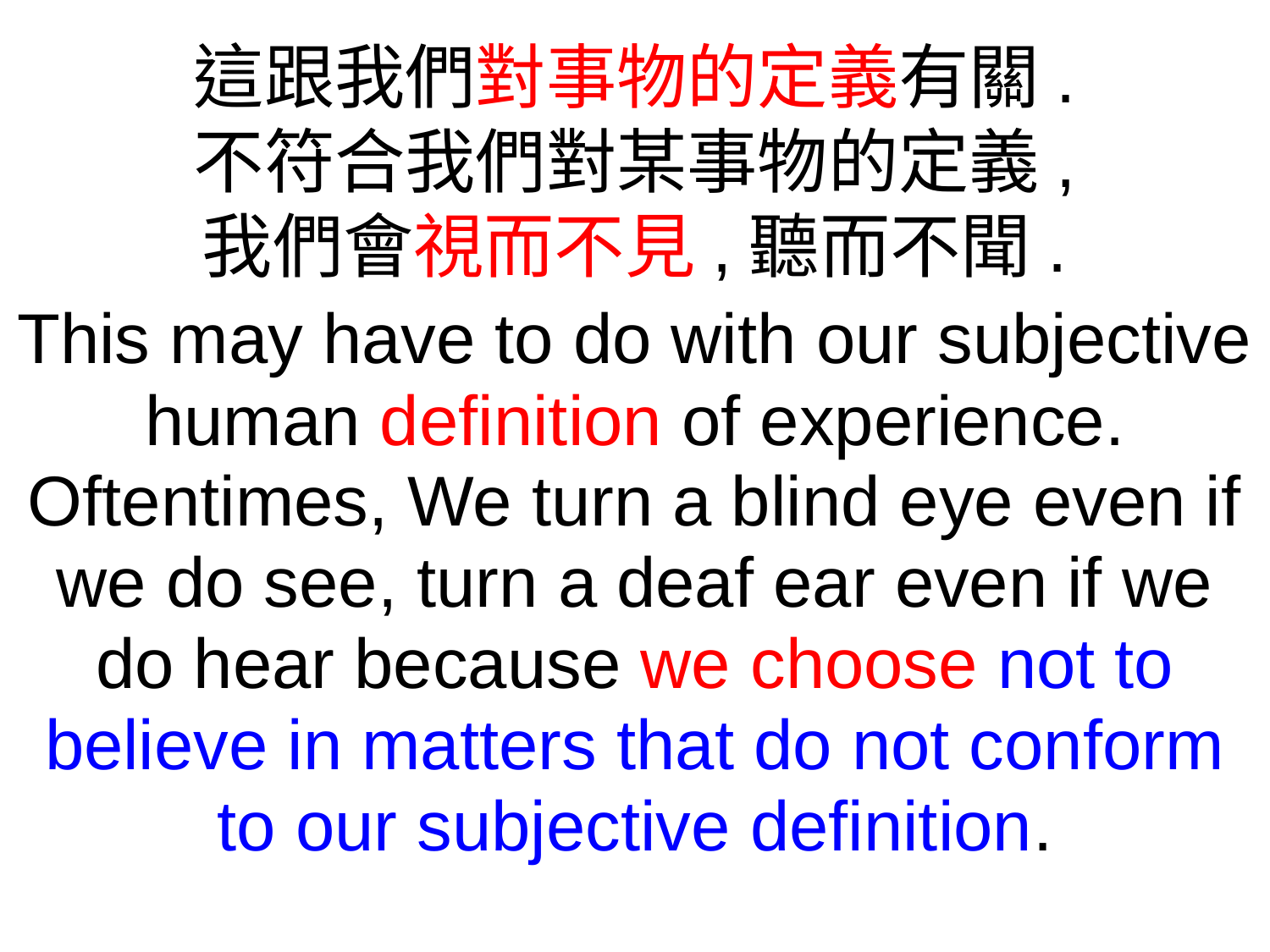

這跟我們對事物的定義有關.
不符合我們對某事物的定義,
我們會視而不見,聽而不聞.
This may have to do with our subjective human definition of experience. Oftentimes, We turn a blind eye even if we do see, turn a deaf ear even if we do hear because we choose not to believe in matters that do not conform to our subjective definition.